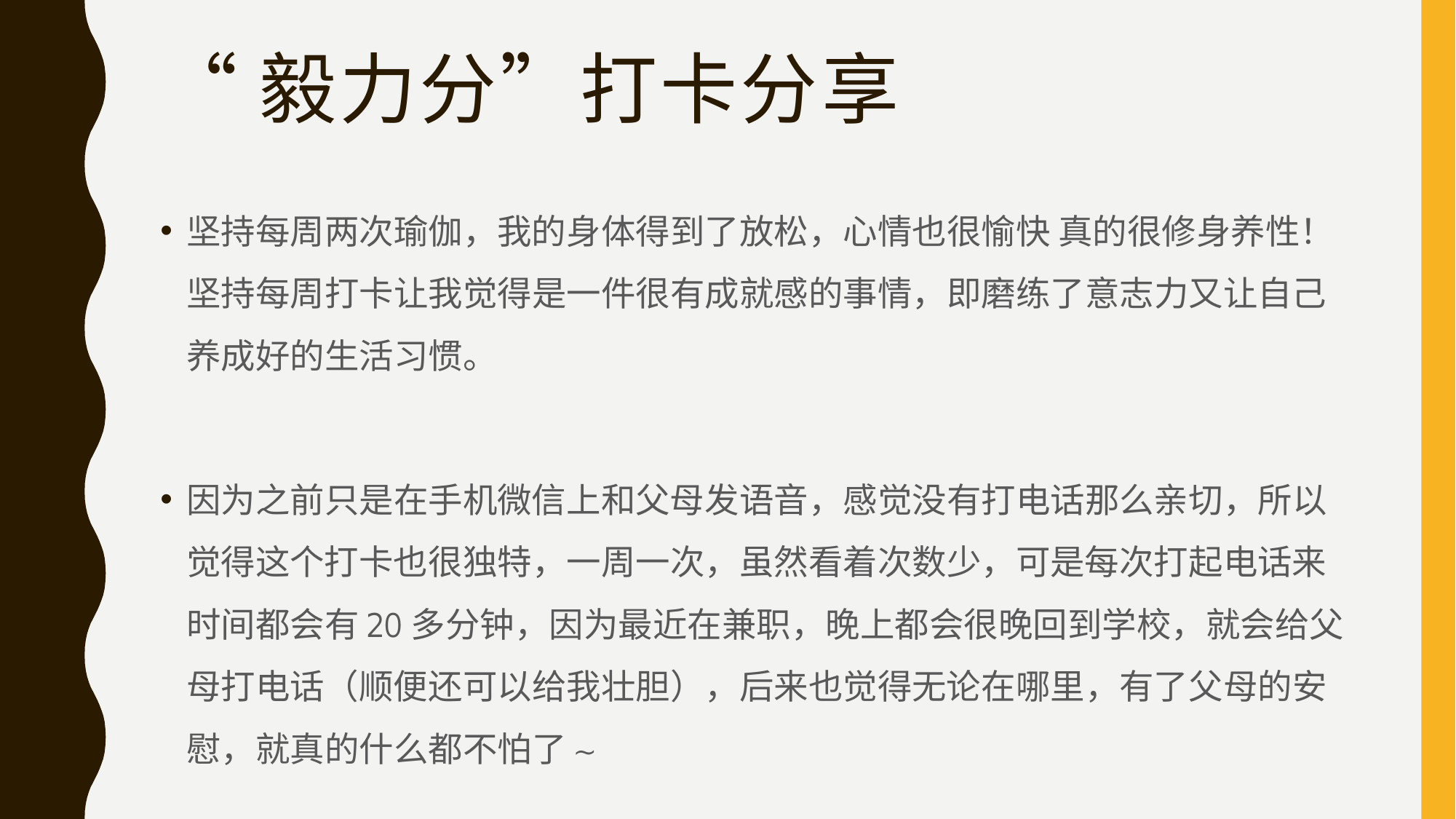

# “毅力分”打卡分享
坚持每周两次瑜伽，我的身体得到了放松，心情也很愉快 真的很修身养性！坚持每周打卡让我觉得是一件很有成就感的事情，即磨练了意志力又让自己养成好的生活习惯。

因为之前只是在手机微信上和父母发语音，感觉没有打电话那么亲切，所以觉得这个打卡也很独特，一周一次，虽然看着次数少，可是每次打起电话来时间都会有20多分钟，因为最近在兼职，晚上都会很晚回到学校，就会给父母打电话（顺便还可以给我壮胆），后来也觉得无论在哪里，有了父母的安慰，就真的什么都不怕了~